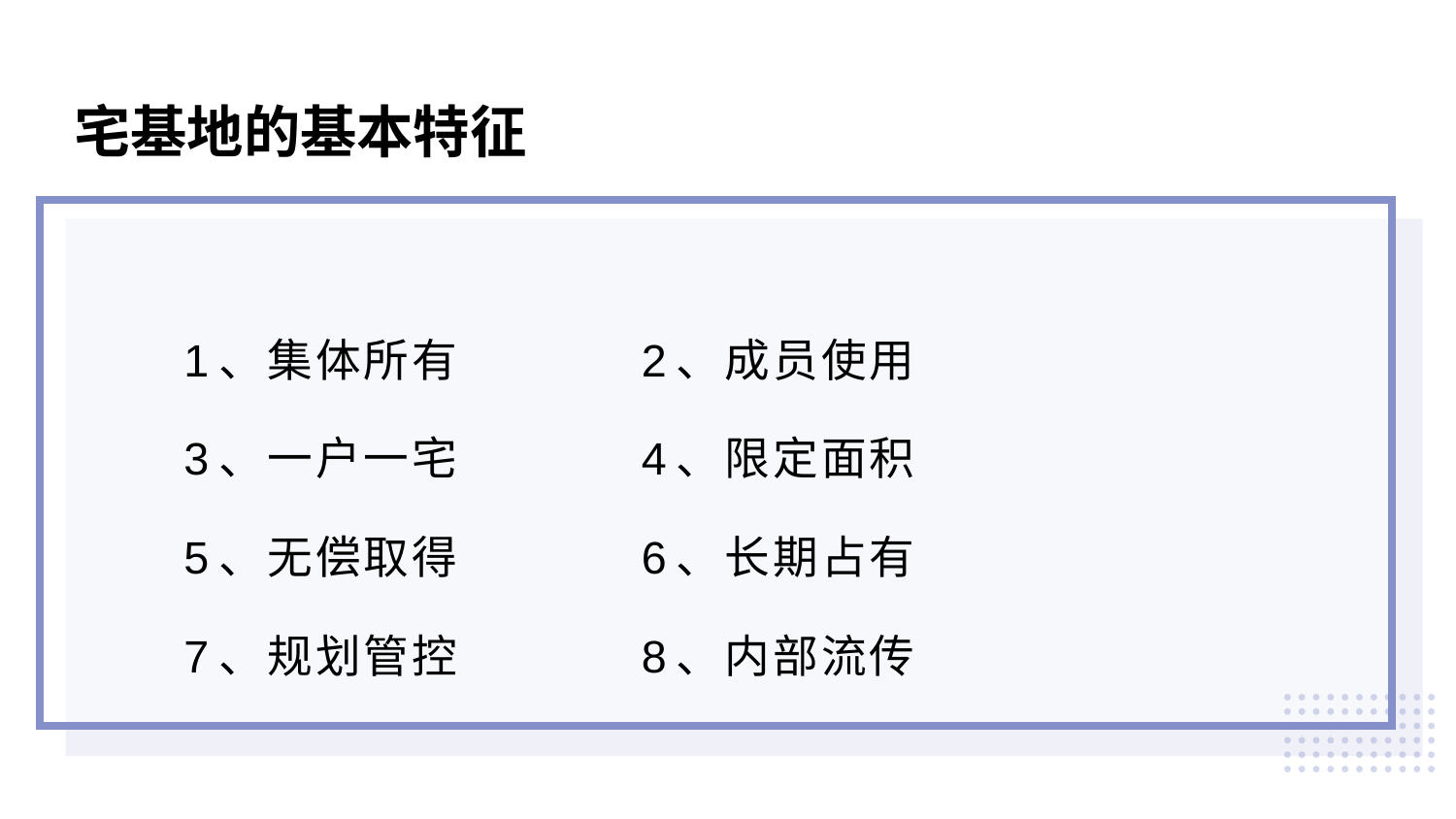

宅基地的基本特征

       1、集体所有             2、成员使用
       3、一户一宅             4、限定面积
       5、无偿取得             6、长期占有
       7、规划管控             8、内部流传